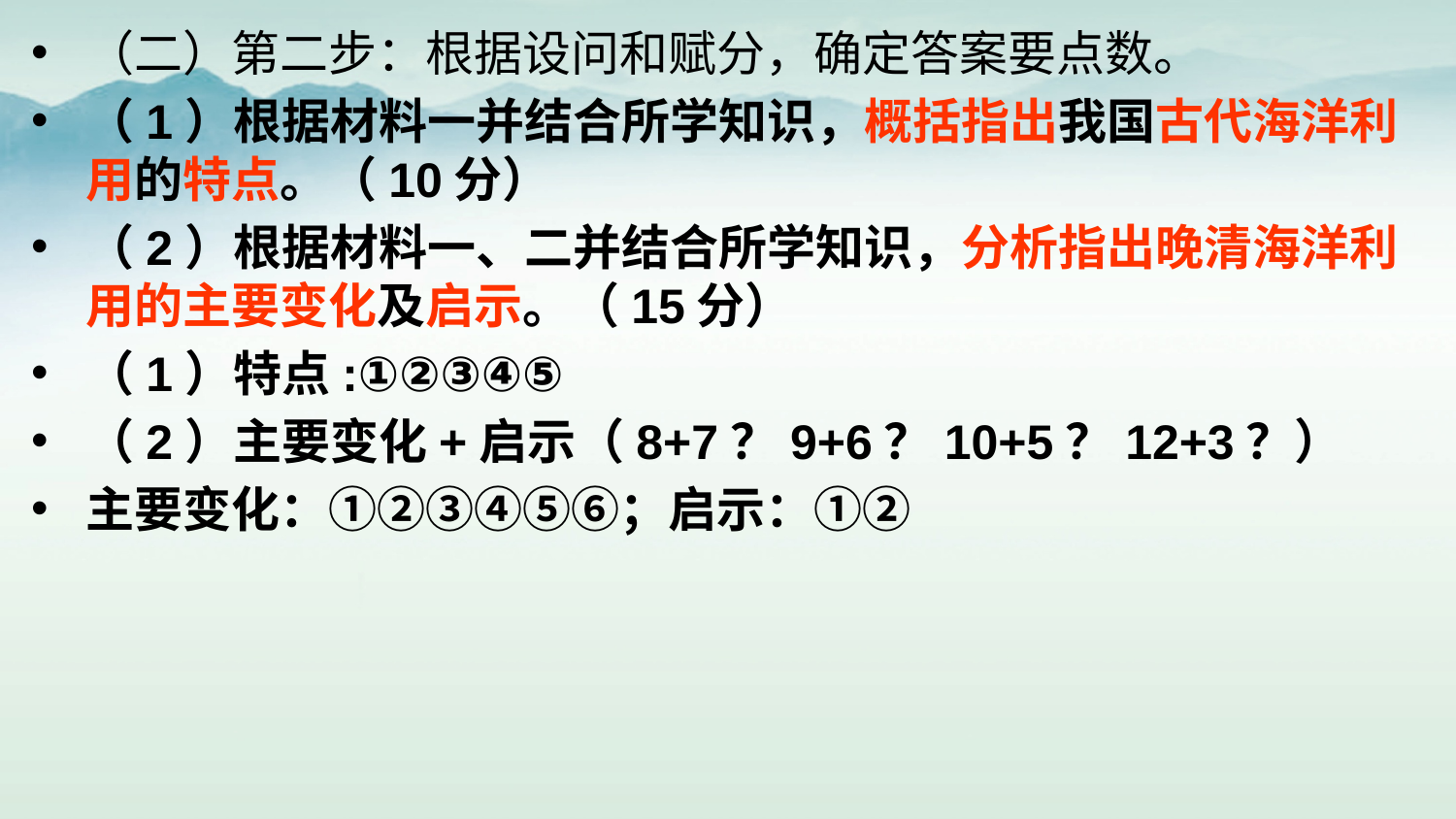

（二）第二步：根据设问和赋分，确定答案要点数。
（1）根据材料一并结合所学知识，概括指出我国古代海洋利用的特点。（10分）
（2）根据材料一、二并结合所学知识，分析指出晚清海洋利用的主要变化及启示。（15分）
（1）特点:①②③④⑤
（2）主要变化+启示（8+7？9+6？10+5？12+3？）
主要变化：①②③④⑤⑥；启示：①②